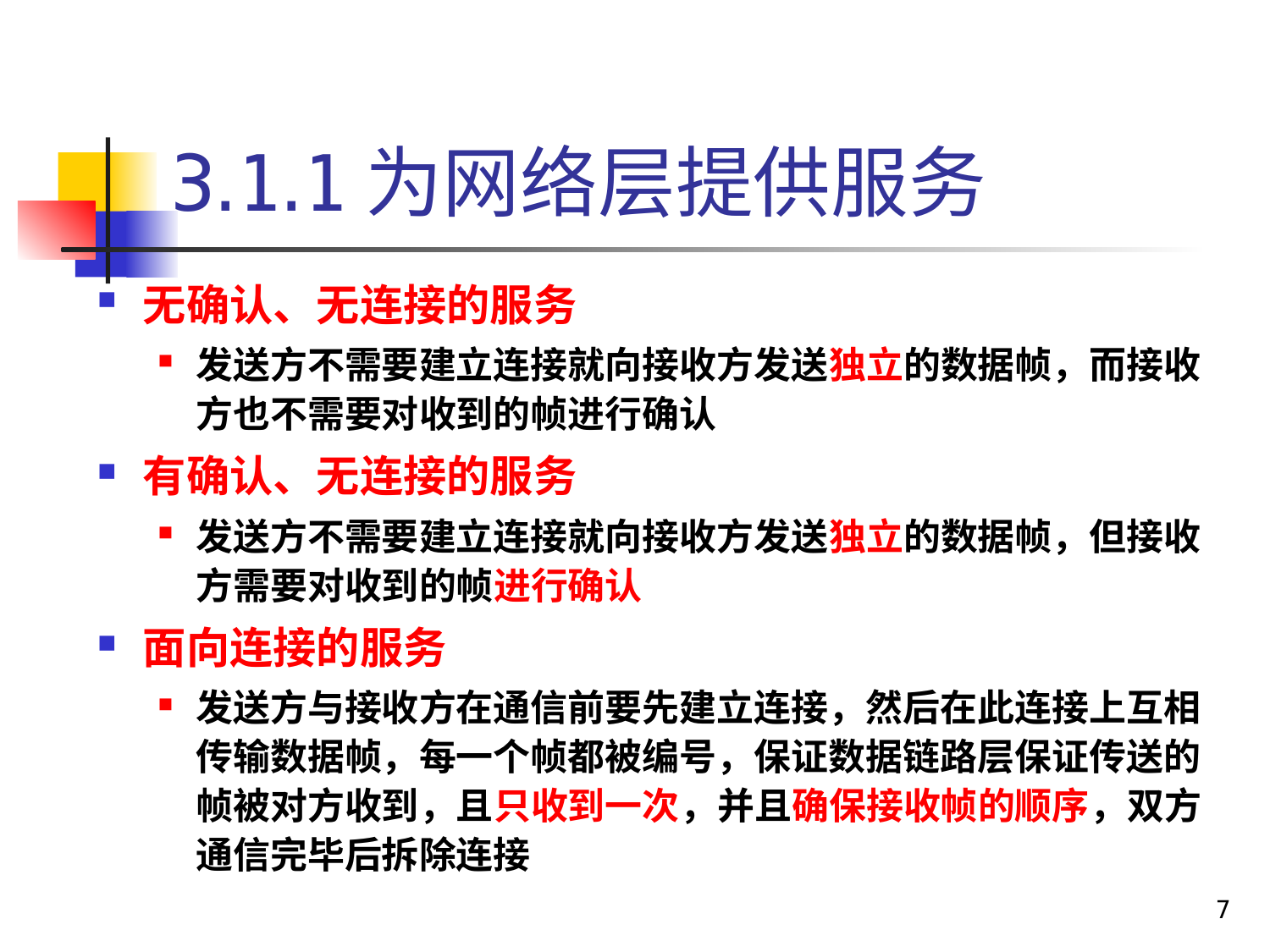

# 3.1.1为网络层提供服务
无确认、无连接的服务
发送方不需要建立连接就向接收方发送独立的数据帧，而接收方也不需要对收到的帧进行确认
有确认、无连接的服务
发送方不需要建立连接就向接收方发送独立的数据帧，但接收方需要对收到的帧进行确认
面向连接的服务
发送方与接收方在通信前要先建立连接，然后在此连接上互相传输数据帧，每一个帧都被编号，保证数据链路层保证传送的帧被对方收到，且只收到一次，并且确保接收帧的顺序，双方通信完毕后拆除连接
7